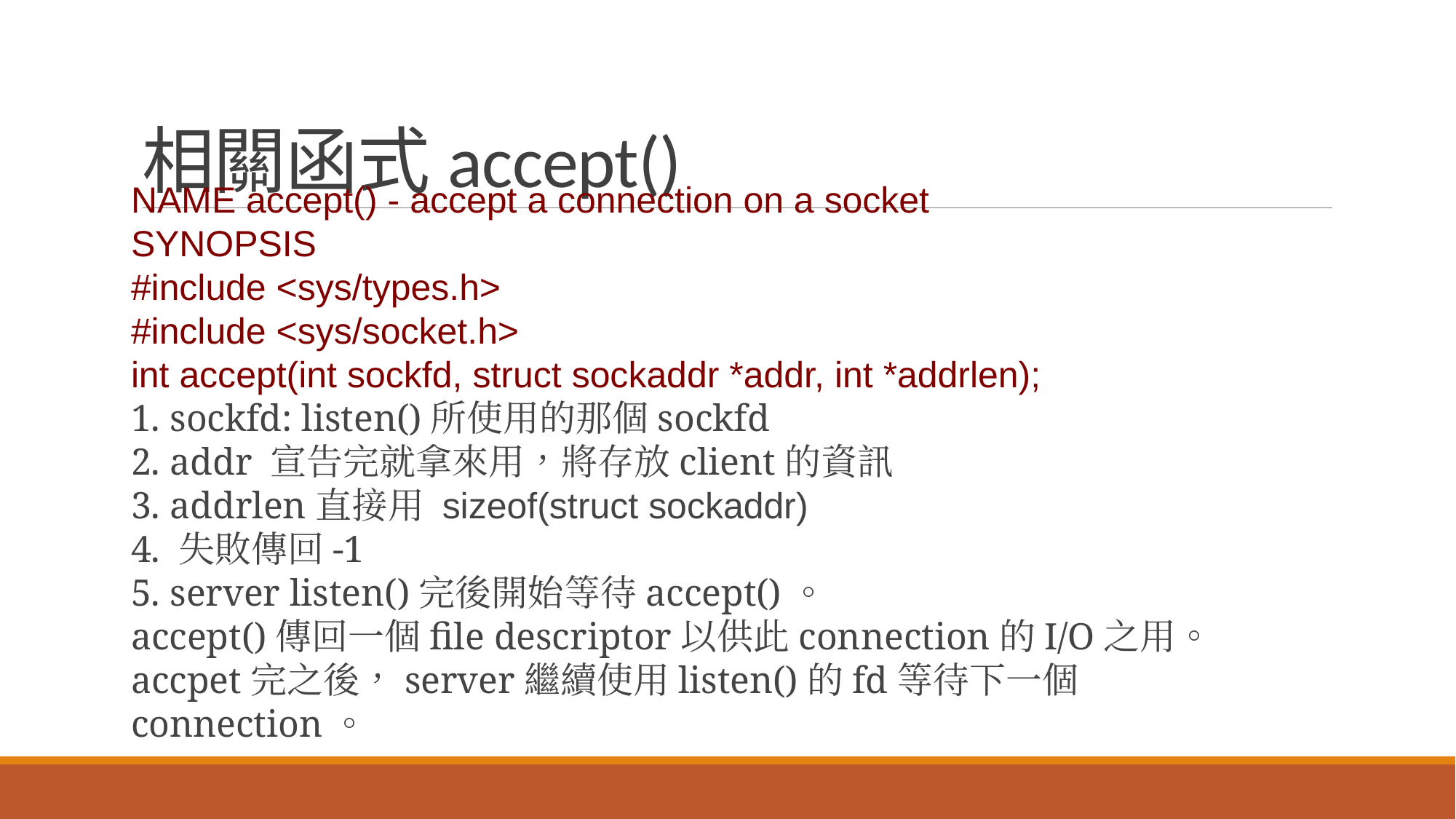

# 相關函式accept()
NAME accept() - accept a connection on a socket
SYNOPSIS
#include <sys/types.h>
#include <sys/socket.h>
int accept(int sockfd, struct sockaddr *addr, int *addrlen);
1. sockfd: listen()所使用的那個sockfd
2. addr 宣告完就拿來用，將存放client的資訊
3. addrlen直接用 sizeof(struct sockaddr)
4. 失敗傳回-1
5. server listen()完後開始等待accept()。
accept()傳回一個file descriptor以供此connection的I/O之用。
accpet完之後，server繼續使用listen()的fd等待下一個connection。